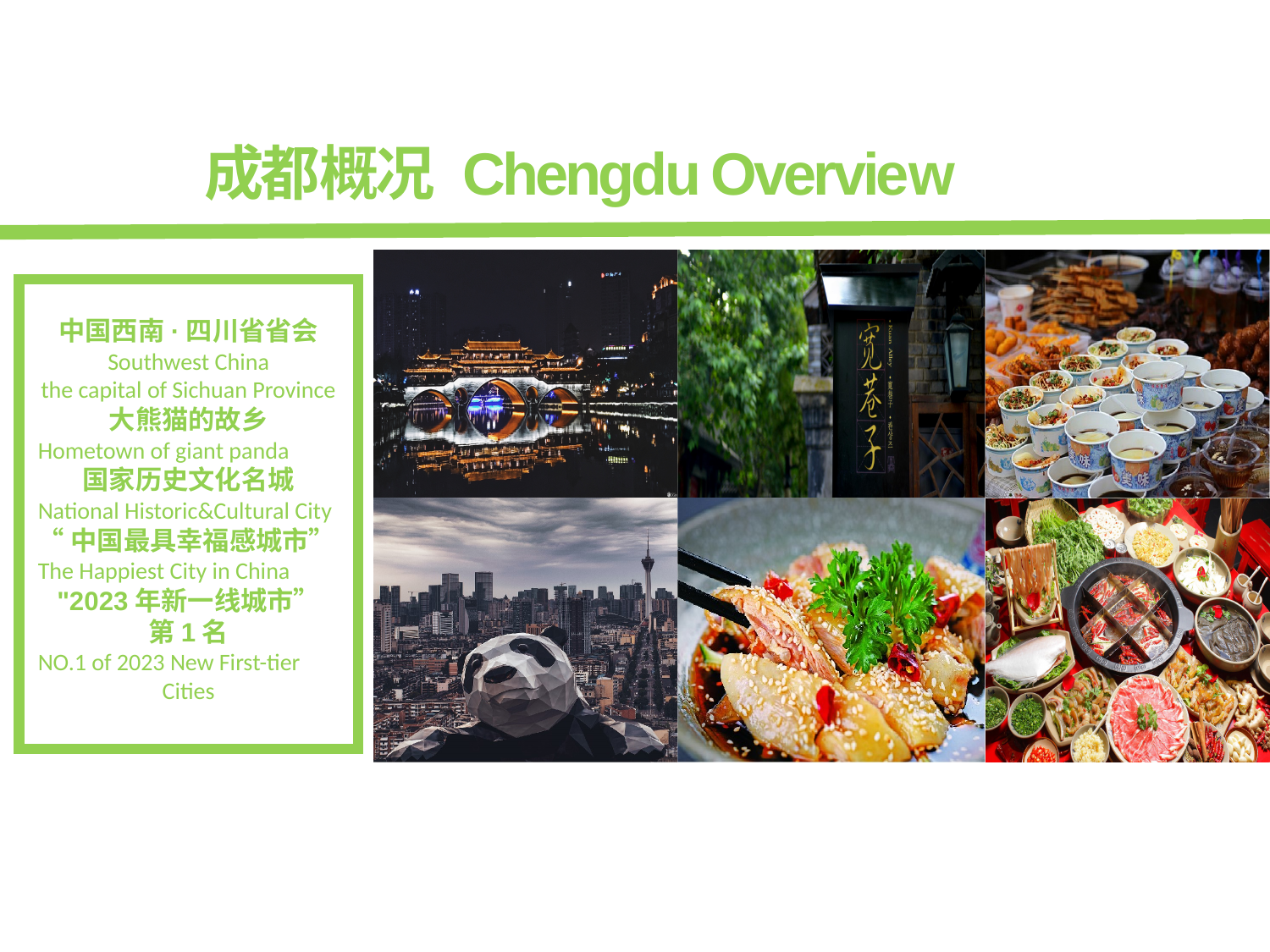

成都概况 Chengdu Overview

中国西南·四川省省会
Southwest China
the capital of Sichuan Province
大熊猫的故乡
Hometown of giant panda
国家历史文化名城
National Historic&Cultural City
“中国最具幸福感城市”
The Happiest City in China
"2023年新一线城市”
第1名
NO.1 of 2023 New First-tier
Cities